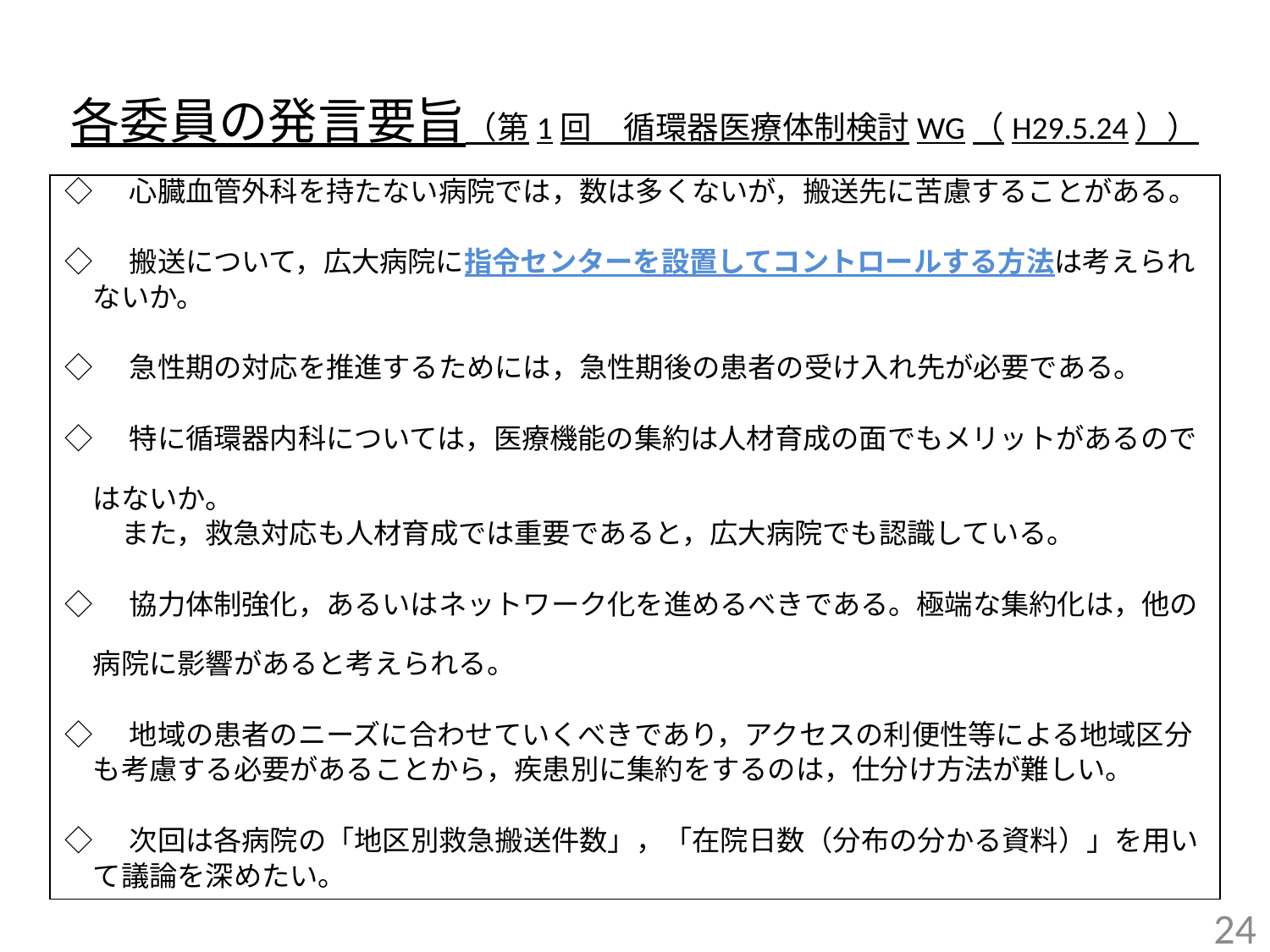

各委員の発言要旨（第1回　循環器医療体制検討WG（H29.5.24））
| ◇　心臓血管外科を持たない病院では，数は多くないが，搬送先に苦慮することがある。 ◇　搬送について，広大病院に指令センターを設置してコントロールする方法は考えられ 　ないか。 ◇　急性期の対応を推進するためには，急性期後の患者の受け入れ先が必要である。 ◇　特に循環器内科については，医療機能の集約は人材育成の面でもメリットがあるので　 　はないか。 　　また，救急対応も人材育成では重要であると，広大病院でも認識している。 ◇　協力体制強化，あるいはネットワーク化を進めるべきである。極端な集約化は，他の　 　病院に影響があると考えられる。 ◇　地域の患者のニーズに合わせていくべきであり，アクセスの利便性等による地域区分 　も考慮する必要があることから，疾患別に集約をするのは，仕分け方法が難しい。 ◇　次回は各病院の「地区別救急搬送件数」，「在院日数（分布の分かる資料）」を用い 　て議論を深めたい。 |
| --- |
24